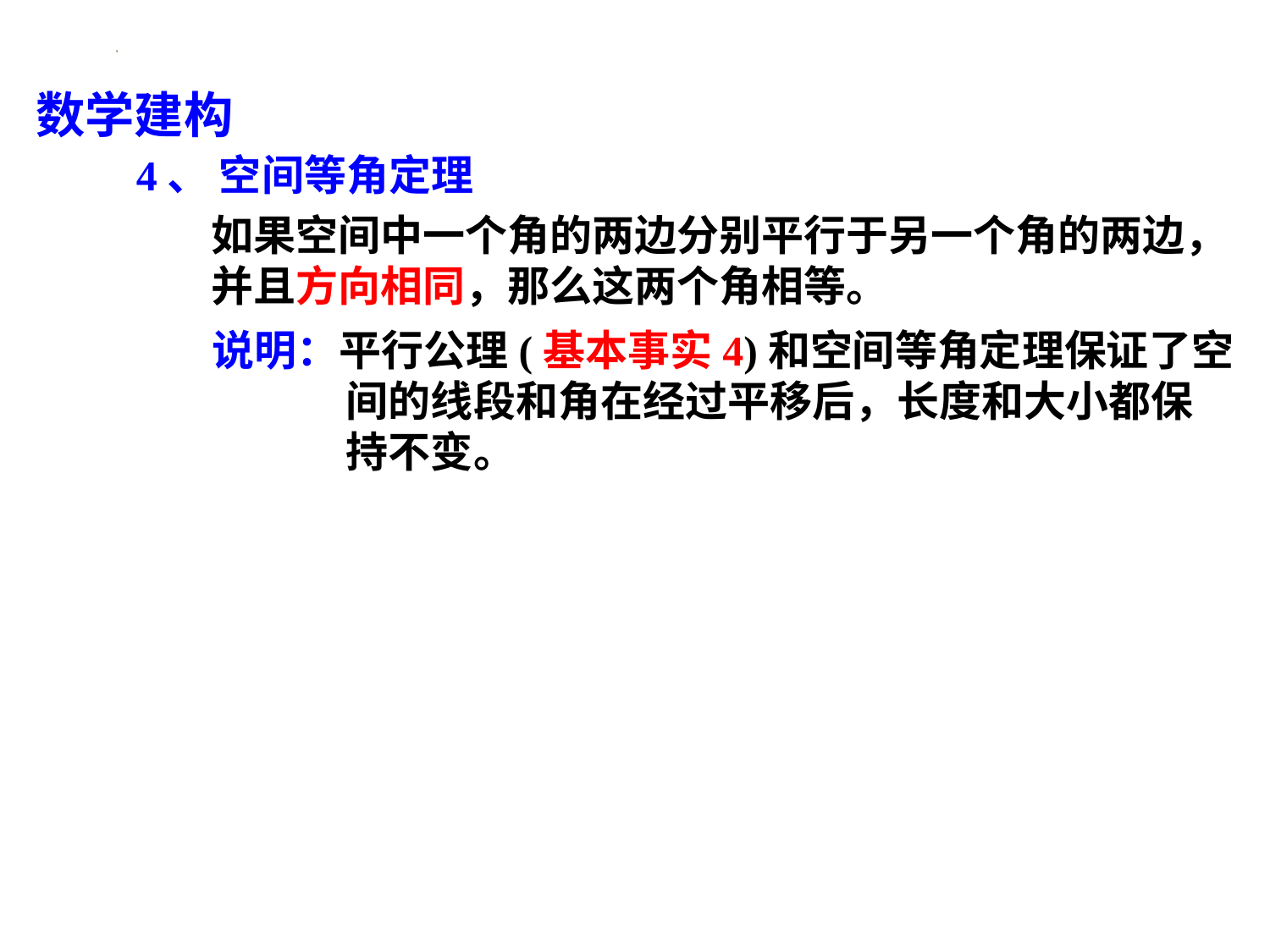

数学建构
4、 空间等角定理
如果空间中一个角的两边分别平行于另一个角的两边，并且方向相同，那么这两个角相等。
说明：平行公理(基本事实4)和空间等角定理保证了空
             间的线段和角在经过平移后，长度和大小都保
             持不变。